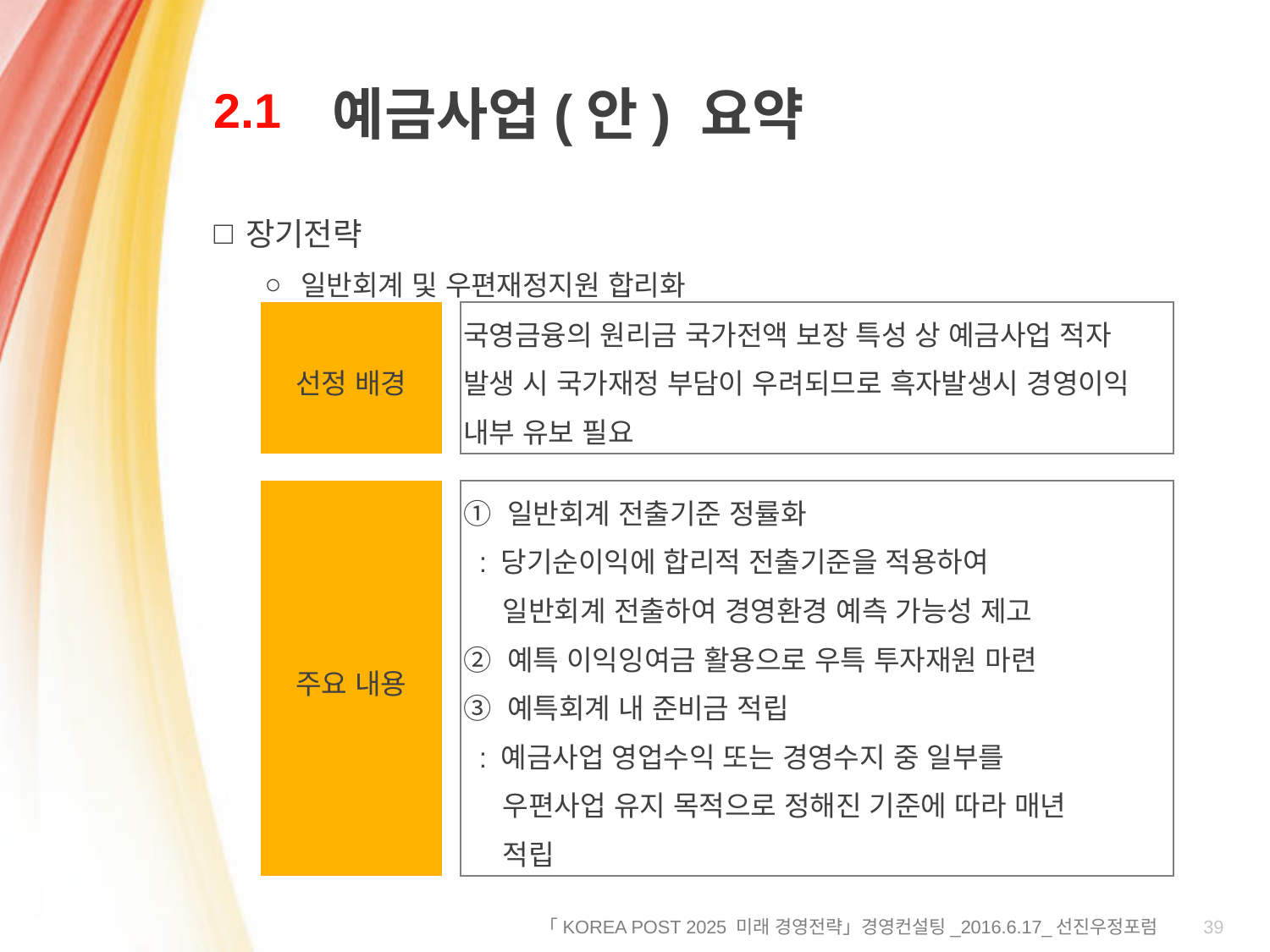

# 2.1
예금사업(안) 요약
장기전략
일반회계 및 우편재정지원 합리화
| 선정 배경 |  | 국영금융의 원리금 국가전액 보장 특성 상 예금사업 적자 발생 시 국가재정 부담이 우려되므로 흑자발생시 경영이익 내부 유보 필요 |
| --- | --- | --- |
|  |  |  |
| 주요 내용 |  | ① 일반회계 전출기준 정률화 : 당기순이익에 합리적 전출기준을 적용하여 일반회계 전출하여 경영환경 예측 가능성 제고 ② 예특 이익잉여금 활용으로 우특 투자재원 마련 ③ 예특회계 내 준비금 적립 : 예금사업 영업수익 또는 경영수지 중 일부를 우편사업 유지 목적으로 정해진 기준에 따라 매년 적립 |
39